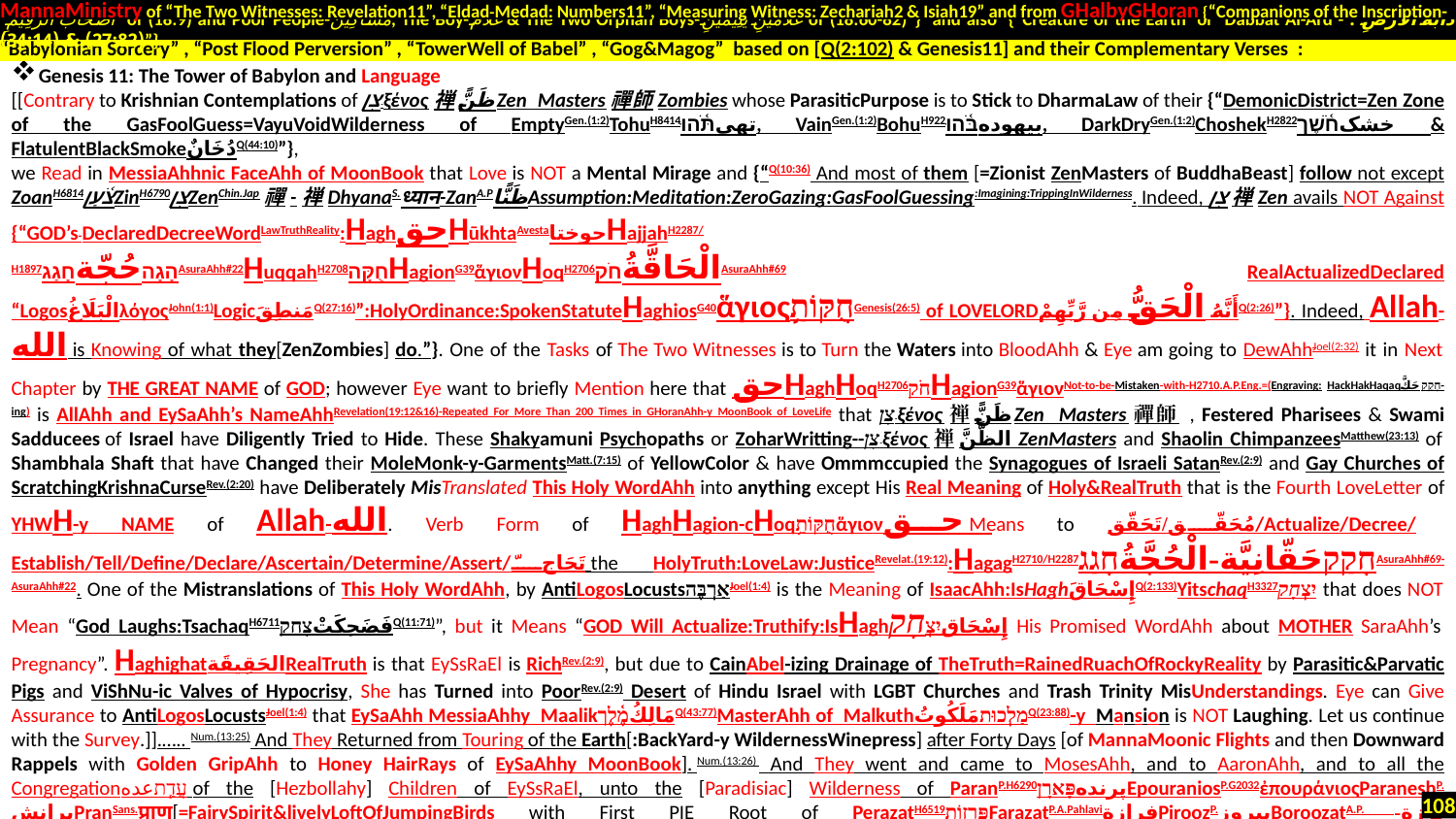

MannaMinistry of “The Two Witnesses: Revelation11”, “Eldad-Medad: Numbers11”, “Measuring Witness: Zechariah2 & Isiah19” and from GHalbyGHoran {“Companions of the Inscription-
 أَصْحَابَ الرَّقِيمِ  of (18:9) and Poor People-مَسَاكِينَ, The Boy-غُلَامُ & The Two Orphan Boys-غُلَامَيْنِ يَتِيمَيْنِ of (18:60-82)”}  and also  {“Creature of the Earth  or  Dabbat Al-Ard - دَابَّةُ الْأَرْضِ : (27:82) & (34:14)”}

Genesis 11: The Tower of Babylon and Language
[[Contrary to Krishnian Contemplations of צִן-ξένος禅ظَنًّZen  Masters禪師Zombies whose ParasiticPurpose is to Stick to DharmaLaw of their {“DemonicDistrict=Zen Zone of the GasFoolGuess=VayuVoidWilderness of EmptyGen.(1:2)TohuH8414تهیתֹּ֫הוּ, VainGen.(1:2)BohuH922بیهودهבֹּ֫הוּ, DarkDryGen.(1:2)ChoshekH2822خشکחֹ֫שֶׁך & FlatulentBlackSmokeدُخَانٌQ(44:10)”},
we Read in MessiaAhhnic FaceAhh of MoonBook that Love is NOT a Mental Mirage and {“Q(10:36) And most of them [=Zionist ZenMasters of BuddhaBeast] follow not except ZoanH6814צֹ֫עַןZinH6790צִןZenChin.Jap禪-禅DhyanaS.ध्यान-ZanA.PظَنًّاAssumption:Meditation:ZeroGazing:GasFoolGuessing:Imagining:TrippingInWilderness. Indeed, צִן禅Zen avails NOT Against {“GOD’s-DeclaredDecreeWordLawTruthReality:HaghحقHūkhtaAvestaحوختاHajjahH2287/H1897הָגָהحُجّةחָגַגAsuraAhh#22HuqqahH2708חֻקָּהHagionG39ἅγιονHoqH2706الْحَاقَّةُחֹקAsuraAhh#69 RealActualizedDeclared “LogosالْبَلَاغُλόγοςJohn(1:1)LogicمَنطِقَQ(27:16)”:HolyOrdinance:SpokenStatuteHaghiosG40ἅγιοςחֻקּוֹתַ֥Genesis(26:5) of LoveLordأَنَّهُ الْحَقُّ مِن رَّبِّهِمْQ(2:26)”}. Indeed, Allah-الله is Knowing of what they[ZenZombies] do.”}. One of the Tasks of The Two Witnesses is to Turn the Waters into BloodAhh & Eye am going to DewAhhJoel(2:32) it in Next Chapter by THE GREAT NAME of GOD; however Eye want to briefly Mention here that حقHaghHoqH2706חֹקHagionG39ἅγιονNot-to-be-Mistaken-with-H2710.A.P.Eng.=(Engraving: HackHakHaqaqחָקַקحَكَّ-ing) is AllAhh and EySaAhh’s NameAhhRevelation(19:12&16)-Repeated For More Than 200 Times in GHoranAhh-y MoonBook of LoveLife that צִן-ξένος禅ظَنًّZen  Masters禪師., Festered Pharisees & Swami Sadducees of Israel have Diligently Tried to Hide. These Shakyamuni Psychopaths or ZoharWritting--צִן-ξένος禅الظَّنَّ ZenMasters and Shaolin ChimpanzeesMatthew(23:13) of Shambhala Shaft that have Changed their MoleMonk-y-GarmentsMatt.(7:15) of YellowColor & have Ommmccupied the Synagogues of Israeli SatanRev.(2:9) and Gay Churches of ScratchingKrishnaCurseRev.(2:20) have Deliberately MisTranslated This Holy WordAhh into anything except His Real Meaning of Holy&RealTruth that is the Fourth LoveLetter of YHWH-y NAME of Allah-الله. Verb Form of HaghHagion-cHoqחֻקּוֹתַ֥ἅγιονحق Means to مُحَقّق/تَحَقّق/Actualize/Decree/ Establish/Tell/Define/Declare/Ascertain/Determine/Assert/تَحَاجّ the HolyTruth:LoveLaw:JusticeRevelat.(19:12):HagagH2710/H2287חָקַקحَقّانِيَّة-الْحُجَّةُחָגַגAsuraAhh#69-AsuraAhh#22. One of the Mistranslations of This Holy WordAhh, by AntiLogosLocustsאַרְבֶּהJoel(1:4) is the Meaning of IsaacAhh:IsHaghإِسْحَاقَQ(2:133)YitschaqH3327יִצְחָק that does NOT Mean “God Laughs:TsachaqH6711فَضَحِكَتْצָחַקQ(11:71)”, but it Means “GOD Will Actualize:Truthify:IsHaghإِسْحَاقיִצְחָק His Promised WordAhh about MOTHER SaraAhh’s Pregnancy”. HaghighatالحَقِيقَةRealTruth is that EySsRaEl is RichRev.(2:9), but due to CainAbel-izing Drainage of TheTruth=RainedRuachOfRockyReality by Parasitic&Parvatic Pigs and ViShNu-ic Valves of Hypocrisy, She has Turned into PoorRev.(2:9) Desert of Hindu Israel with LGBT Churches and Trash Trinity MisUnderstandings. Eye can Give Assurance to AntiLogosLocustsJoel(1:4) that EySaAhh MessiaAhhy  Maalikمَالِكُמֶ֫לֶךQ(43:77)MasterAhh of  MalkuthמַלְכוּתمَلَكُوتُQ(23:88)-y  Mansion is NOT Laughing. Let us continue with the Survey.]].….. Num.(13:25) And They Returned from Touring of the Earth[:BackYard-y WildernessWinepress] after Forty Days [of MannaMoonic Flights and then Downward Rappels with Golden GripAhh to Honey HairRays of EySaAhhy MoonBook]. Num.(13:26)  And They went and came to MosesAhh, and to AaronAhh, and to all the Congregationעֲדַ֧תعده of the [Hezbollahy] Children of EySsRaEl, unto the [Paradisiac] Wilderness of ParanP.H6290پرندهפָּארָןEpouraniosP.G2032ἐπουράνιοςParaneshP. پرانشPranSans.प्राण[=FairySpirit&livelyLoftOfJumpingBirds with First PIE Root of PerazatH6519פְּרָזוֹתFarazatP.A.PahlaviفرازةPiroozP.پیروزBoroozatA.P.برزة-بُرُوزStandingProtrudingUp BulgingOut:PairidaezaAvestaParadise=ParaP1DiseP2پردیسFerP1DowsP2فردوسParP1VazP2پروازFerP1AzP2فرازPirP1OozP2پیروز={Part1=(PteruxG4420πτέρυξPerachH6525פֶּ֫רַחFarakhA.P.فَرَّخَParP.پری LoftyFairyWingE.)+Part2=(Daeza/Dows/Vaz/دوز-دیس-دیز=Suffix of PlacePalace e.g. FeatherSewedFortress)}]
“Babylonian Sorcery” , “Post Flood Perversion” , “TowerWell of Babel” , “Gog&Magog”  based on [Q(2:102) & Genesis11] and their Complementary Verses  :
108